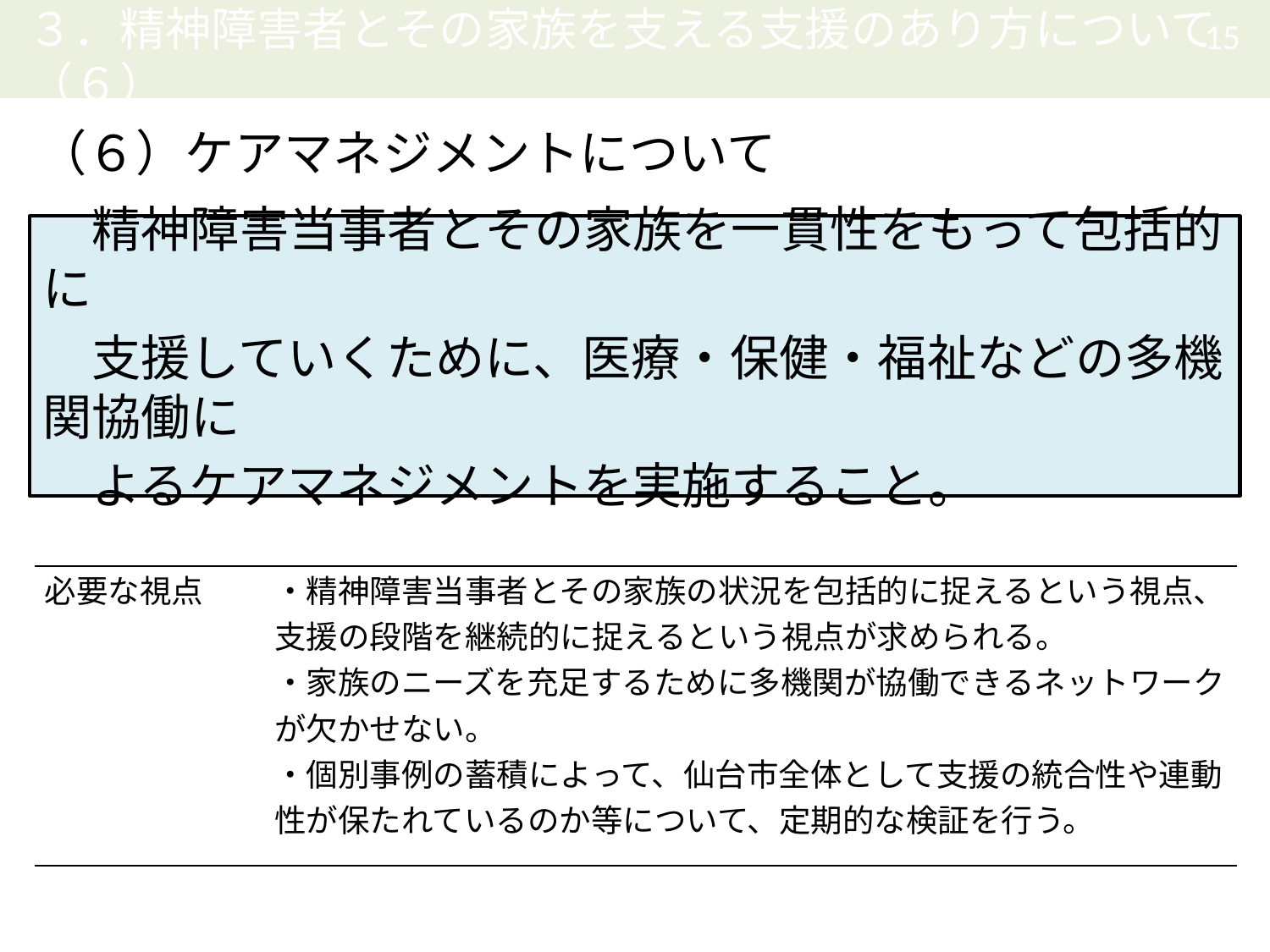

15
３．精神障害者とその家族を支える支援のあり方について（６）
（６）ケアマネジメントについて

　精神障害当事者とその家族を一貫性をもって包括的に
　支援していくために、医療・保健・福祉などの多機関協働に
　よるケアマネジメントを実施すること。
| 必要な視点 | ・精神障害当事者とその家族の状況を包括的に捉えるという視点、支援の段階を継続的に捉えるという視点が求められる。 ・家族のニーズを充足するために多機関が協働できるネットワークが欠かせない。 ・個別事例の蓄積によって、仙台市全体として支援の統合性や連動性が保たれているのか等について、定期的な検証を行う。 |
| --- | --- |